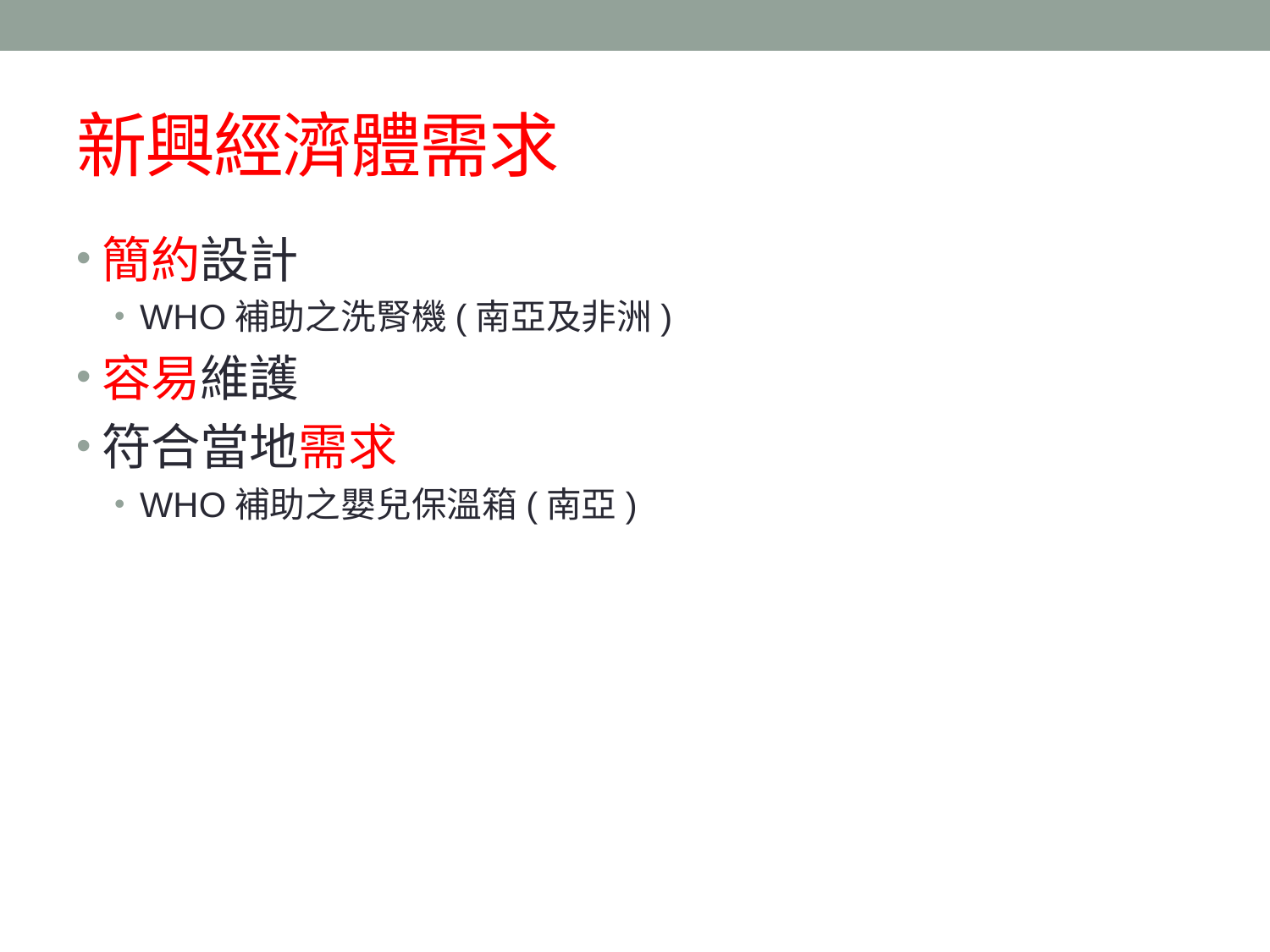

# 新興經濟體需求
簡約設計
WHO補助之洗腎機(南亞及非洲)
容易維護
符合當地需求
WHO補助之嬰兒保溫箱(南亞)